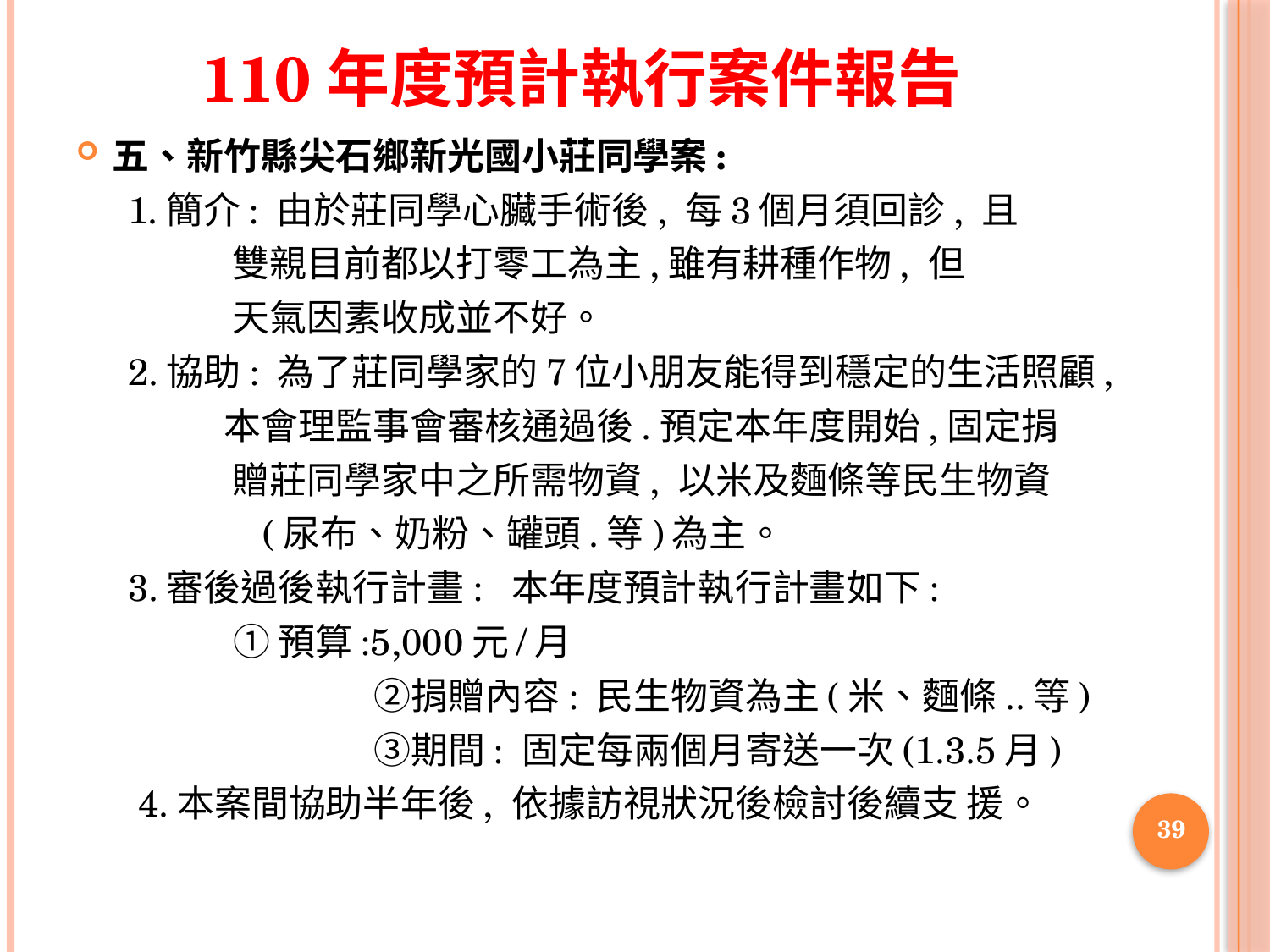

# 110年度預計執行案件報告
五、新竹縣尖石鄉新光國小莊同學案:
     1.簡介: 由於莊同學心臟手術後, 每3個月須回診, 且
                  雙親目前都以打零工為主,雖有耕種作物, 但
                  天氣因素收成並不好。
     2.協助: 為了莊同學家的7位小朋友能得到穩定的生活照顧,
                 本會理監事會審核通過後.預定本年度開始,固定捐
                  贈莊同學家中之所需物資, 以米及麵條等民生物資
                  (尿布、奶粉、罐頭.等)為主。
     3.審後過後執行計畫:  本年度預計執行計畫如下:
                   ①預算:5,000元/月
　　　　　　　　②捐贈內容: 民生物資為主(米、麵條..等)
　　　　　　　　③期間: 固定每兩個月寄送一次(1.3.5月)
      4.本案間協助半年後, 依據訪視狀況後檢討後續支 援。

39